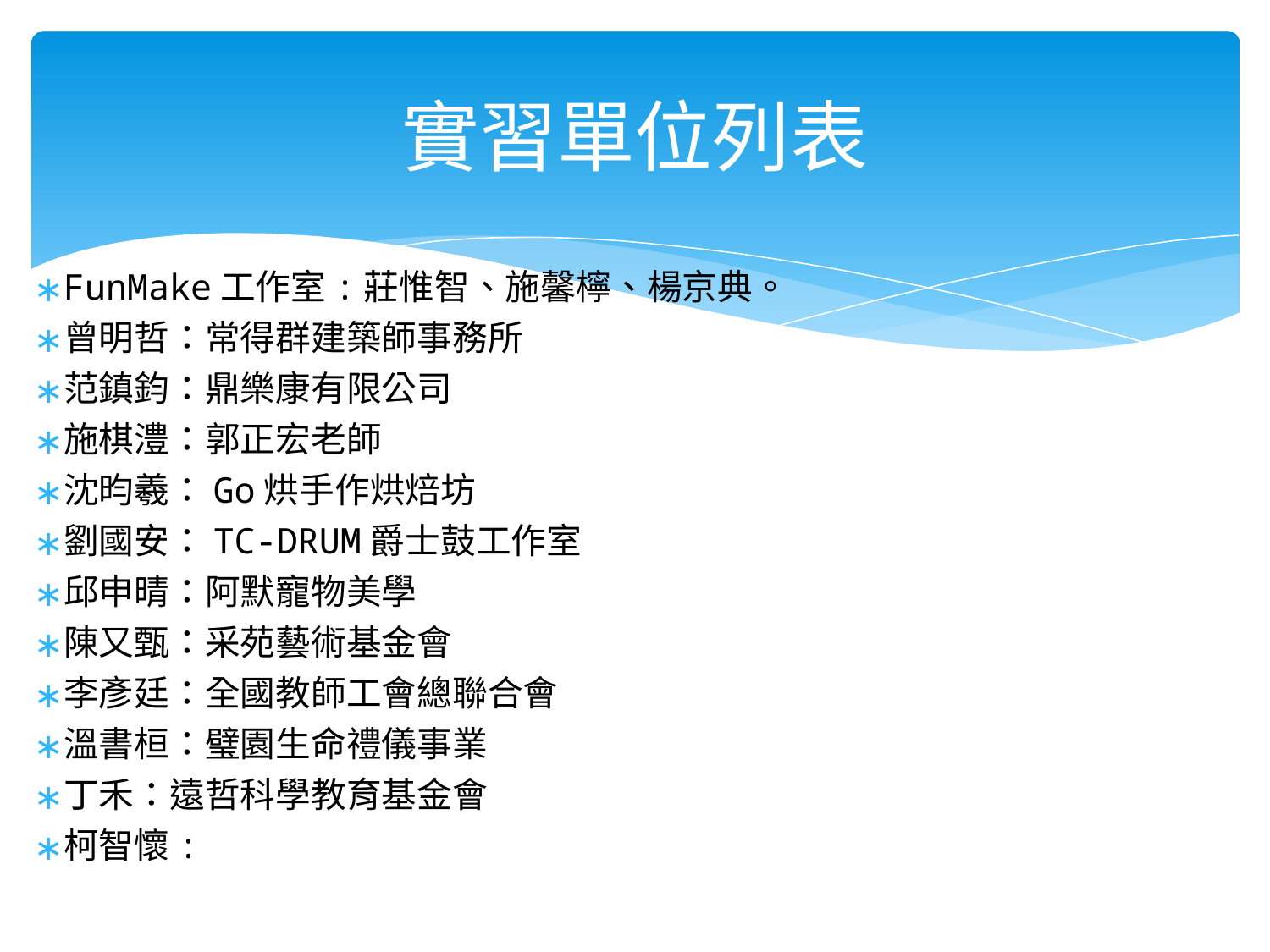

# 實習單位列表
FunMake工作室:莊惟智、施馨檸、楊京典。
曾明哲：常得群建築師事務所
范鎮鈞：鼎樂康有限公司
施棋澧：郭正宏老師
沈昀羲：Go烘手作烘焙坊
劉國安：TC-DRUM爵士鼓工作室
邱申晴：阿默寵物美學
陳又甄：采苑藝術基金會
李彥廷：全國教師工會總聯合會
溫書桓：璧園生命禮儀事業
丁禾：遠哲科學教育基金會
柯智懷: